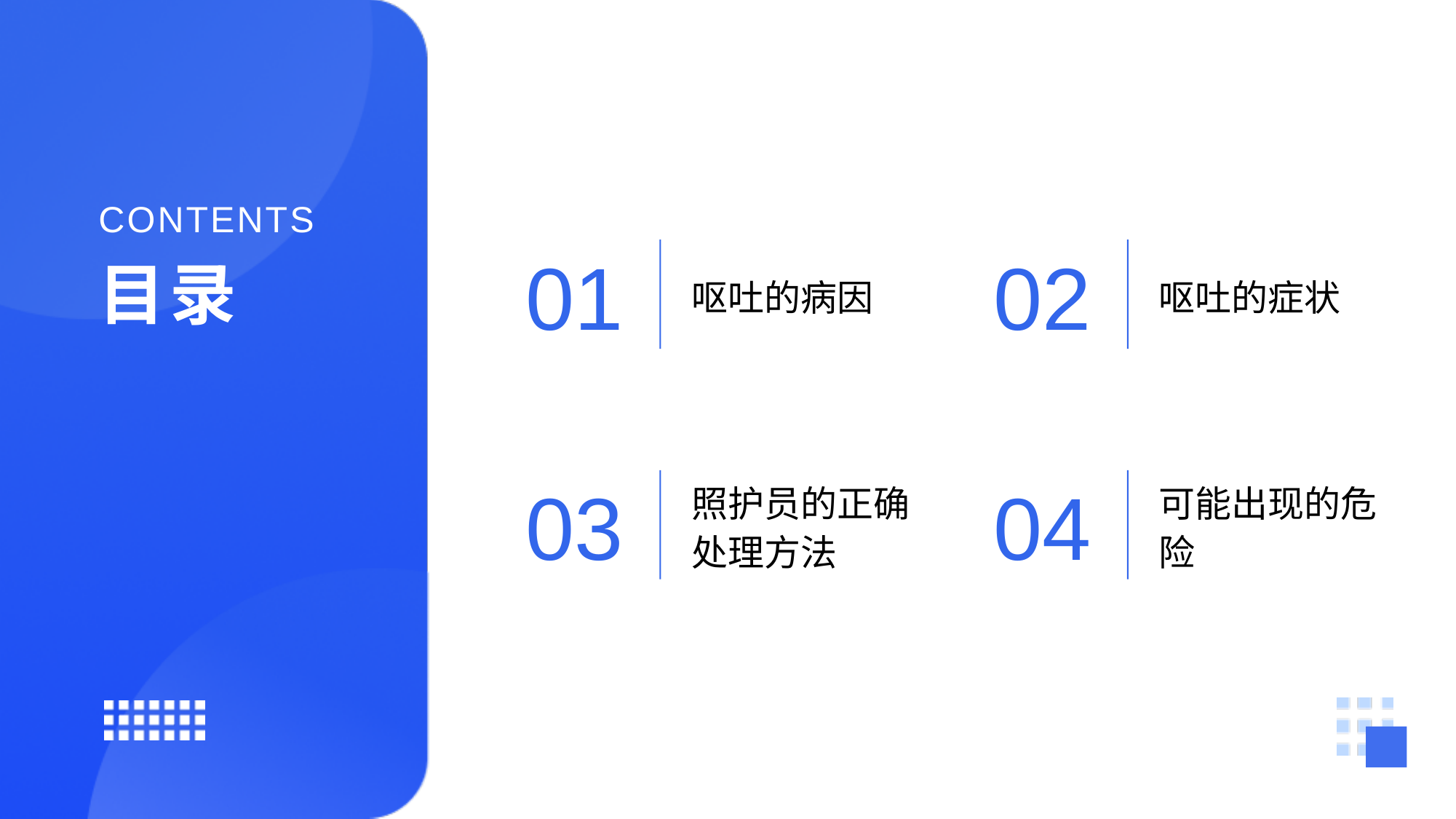

CONTENTS
01
02

呕吐的病因

呕吐的症状
03
04

照护员的正确处理方法

可能出现的危险
目录